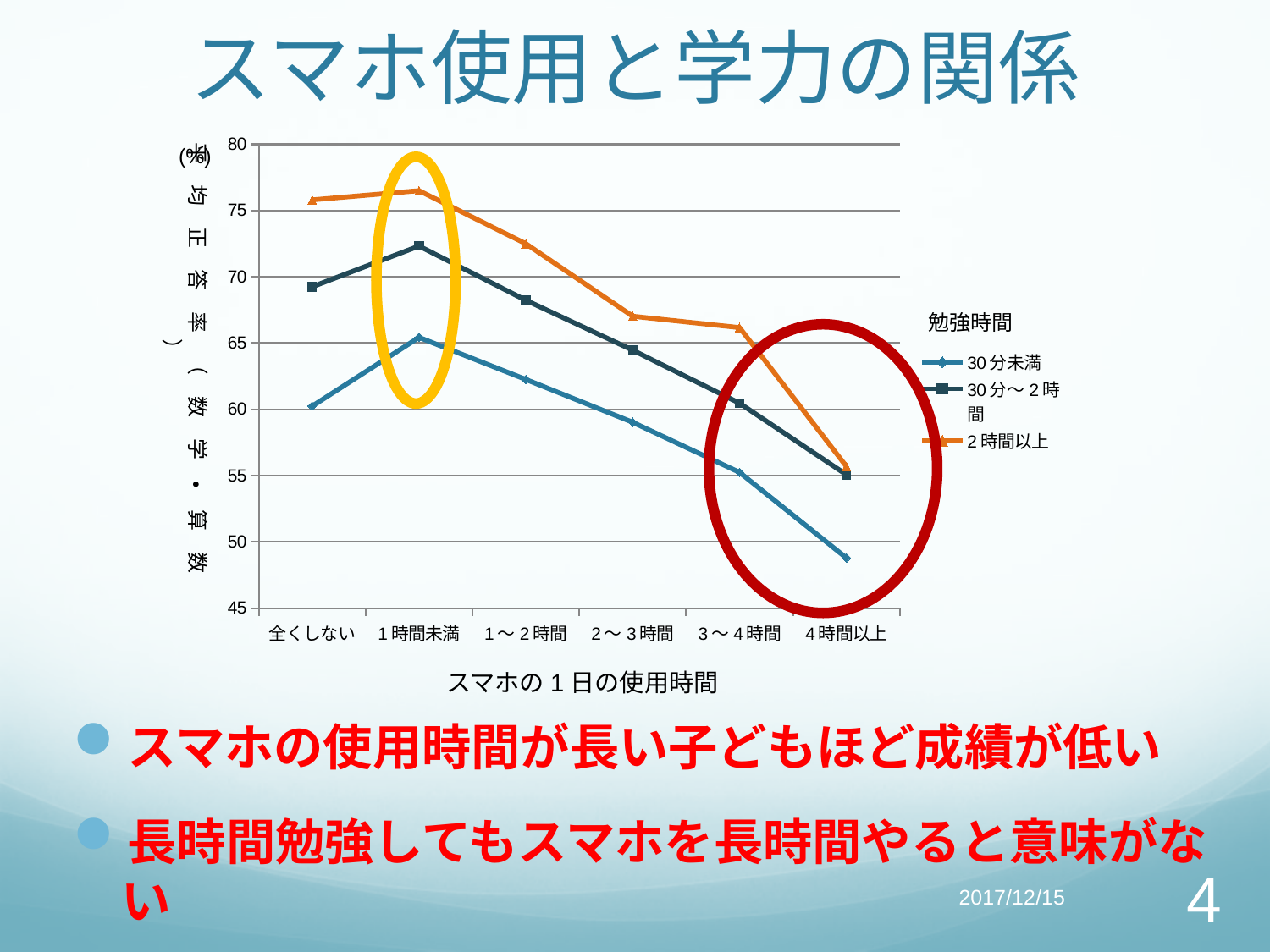

# スマホ使用と学力の関係
平　均　正　答　率　（　数　学　・　算　数 ）

### Chart

| Category | 30分未満 | 30分～2時間 | 2時間以上 |
|---|---|---|---|
| 全くしない | 60.24038526995358 | 69.24684577185543 | 75.80191812155068 |
| 1時間未満 | 65.4301057602461 | 72.31824361647045 | 76.4972486669672 |
| 1～2時間 | 62.25630816575077 | 68.22873292736426 | 72.4914266082672 |
| 2～3時間 | 59.02238901044065 | 64.4629979607493 | 67.02248784947045 |
| 3～4時間 | 55.24269292781907 | 60.461258783187 | 66.16588484242885 |
| 4時間以上 | 48.79553466509985 | 55.07013381172897 | 55.69089162811095 |
勉強時間
スマホの1日の使用時間
(%)

スマホの使用時間が長い子どもほど成績が低い
長時間勉強してもスマホを長時間やると意味がない
2017/12/15
4